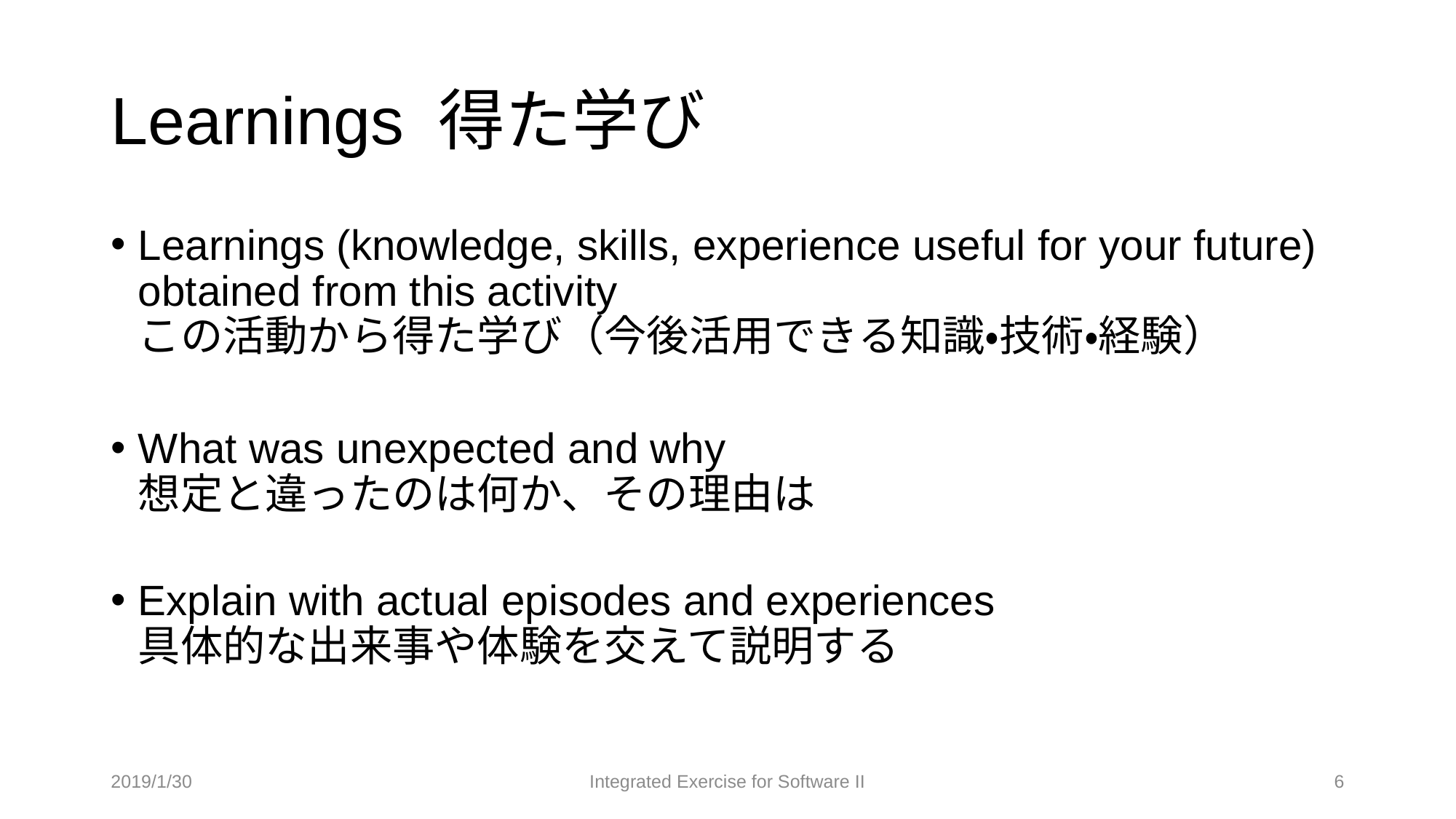

# Learnings 得た学び
Learnings (knowledge, skills, experience useful for your future) obtained from this activity
この活動から得た学び（今後活用できる知識・技術・経験）
What was unexpected and why
想定と違ったのは何か、その理由は
Explain with actual episodes and experiences
具体的な出来事や体験を交えて説明する
2019/1/30
Integrated Exercise for Software II
6